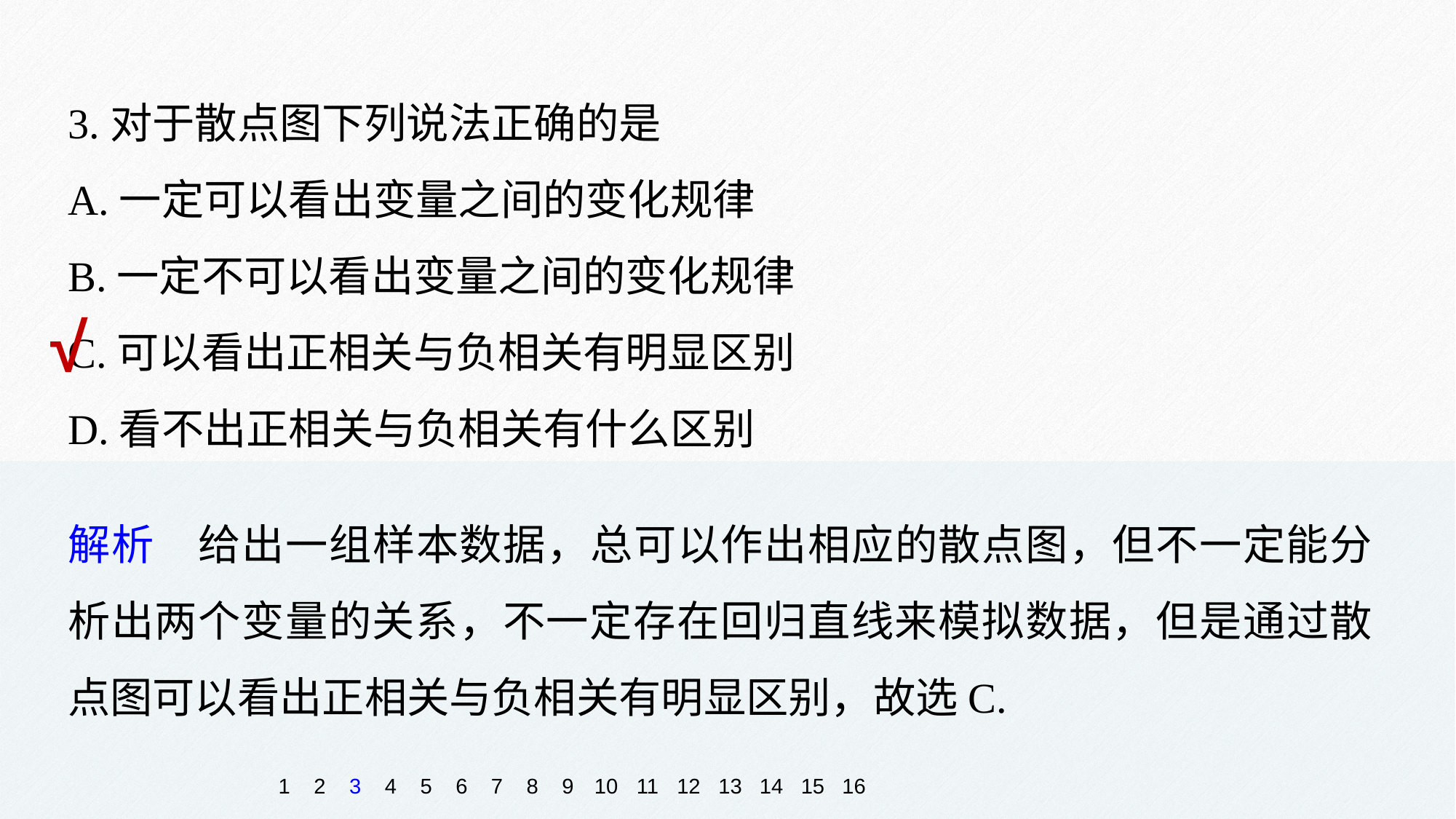

3.对于散点图下列说法正确的是
A.一定可以看出变量之间的变化规律
B.一定不可以看出变量之间的变化规律
C.可以看出正相关与负相关有明显区别
D.看不出正相关与负相关有什么区别
√
解析　给出一组样本数据，总可以作出相应的散点图，但不一定能分析出两个变量的关系，不一定存在回归直线来模拟数据，但是通过散点图可以看出正相关与负相关有明显区别，故选C.
1
2
3
4
5
6
7
8
9
10
11
12
13
14
15
16